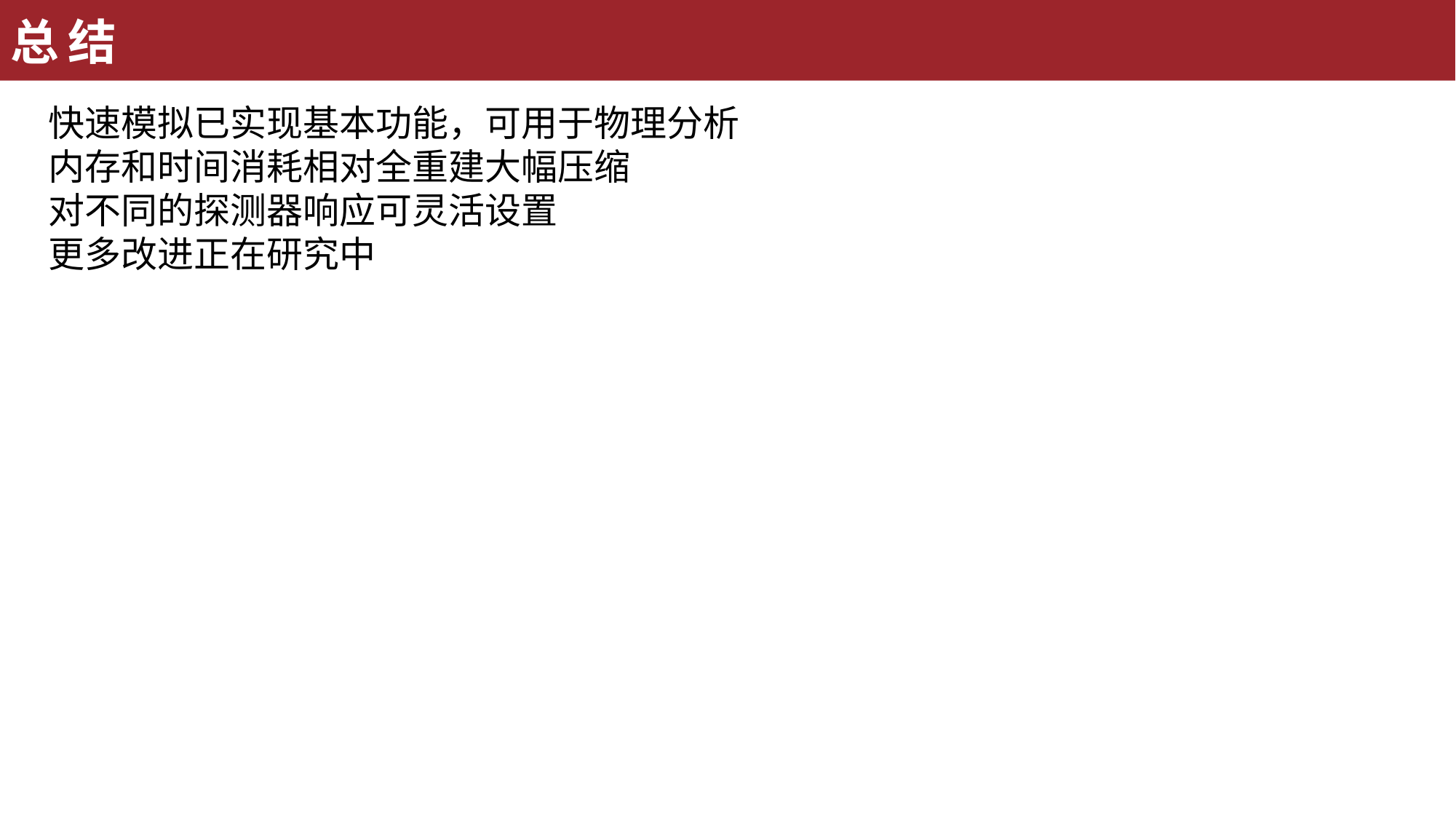

总结
快速模拟已实现基本功能，可用于物理分析
内存和时间消耗相对全重建大幅压缩
对不同的探测器响应可灵活设置
更多改进正在研究中
16